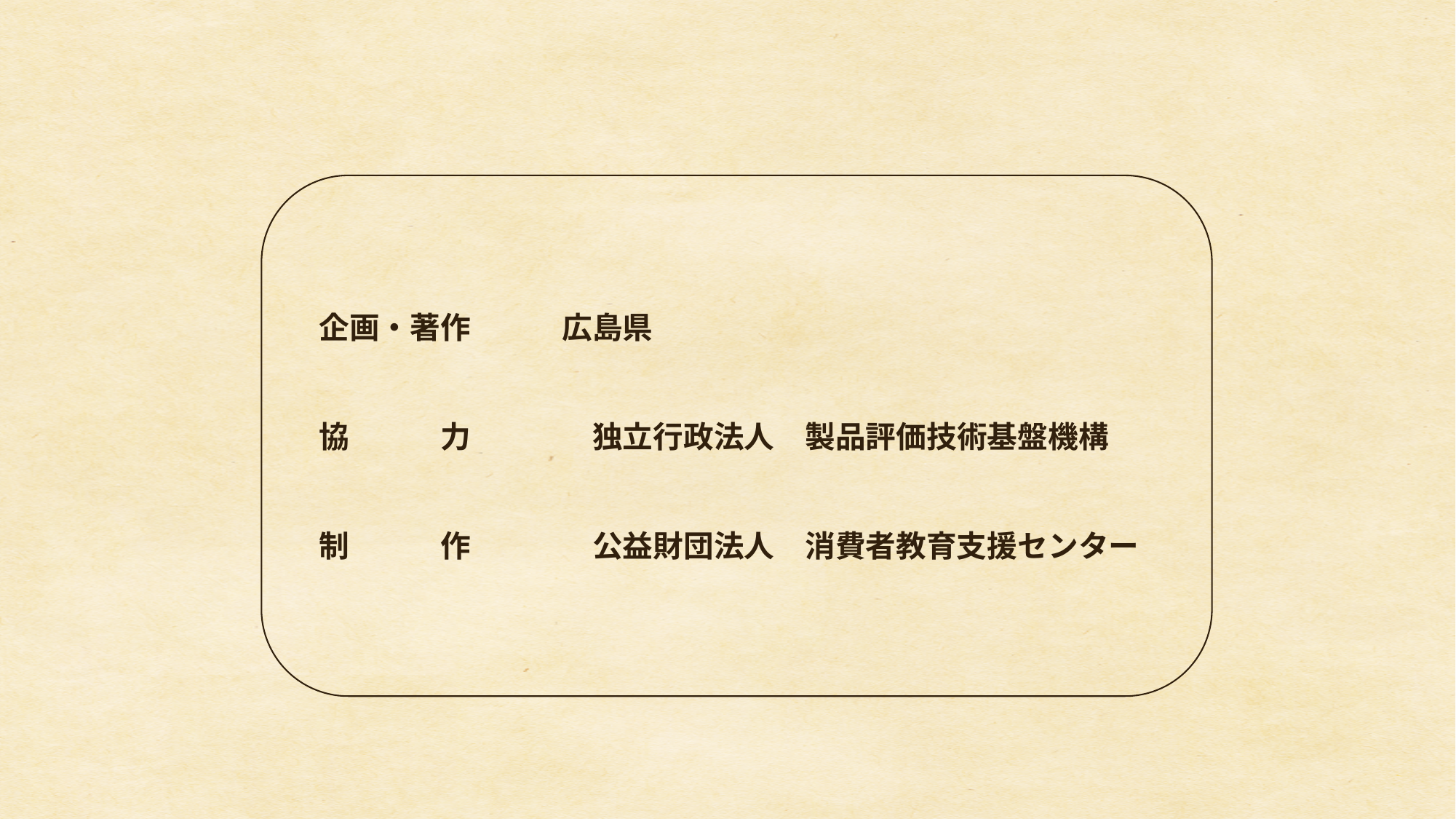

企画・著作　　　広島県

協　　　力　　　　独立行政法人　製品評価技術基盤機構

制　　　作　　　　公益財団法人　消費者教育支援センター